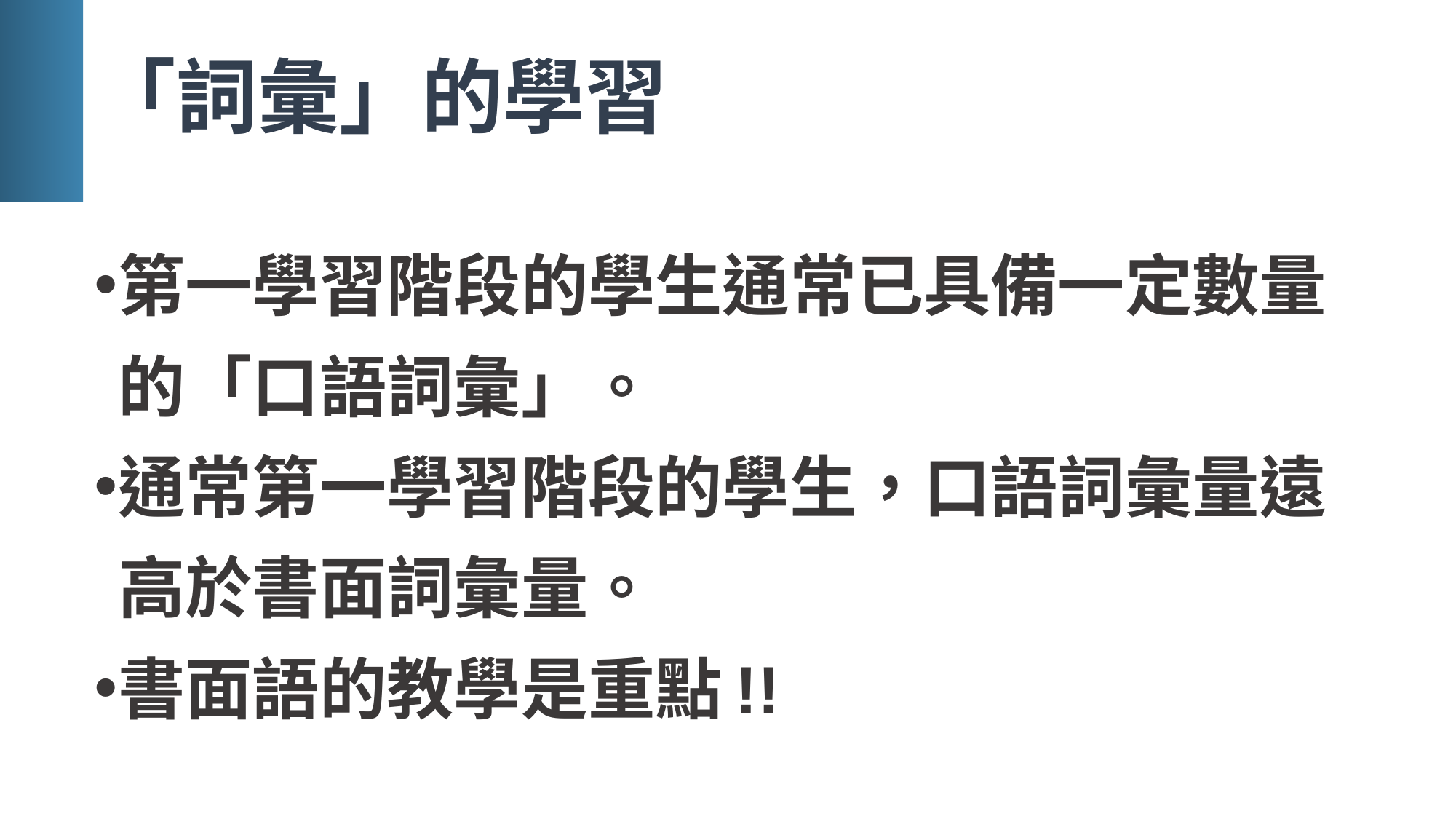

# 「詞彙」的學習
第一學習階段的學生通常已具備一定數量的「口語詞彙」。
通常第一學習階段的學生，口語詞彙量遠高於書面詞彙量。
書面語的教學是重點!!